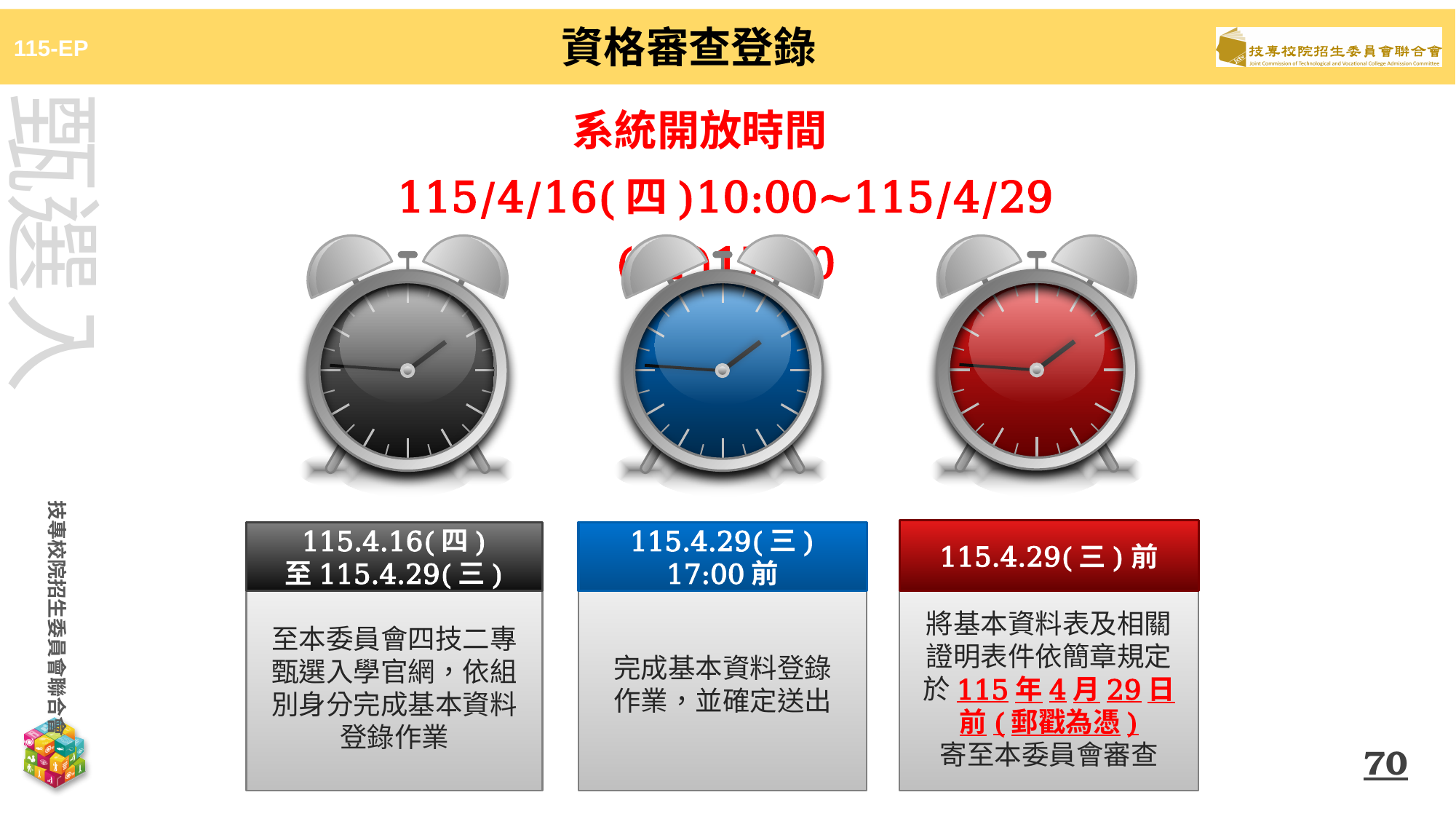

資格審查登錄
系統開放時間115/4/16(四)10:00~115/4/29(三)17:00

115.4.29(三)前
將基本資料表及相關證明表件依簡章規定於115年4月29日前(郵戳為憑)
寄至本委員會審查
115.4.29(三) 17:00前
完成基本資料登錄作業，並確定送出
115.4.16(四)
至115.4.29(三)
至本委員會四技二專甄選入學官網，依組別身分完成基本資料登錄作業